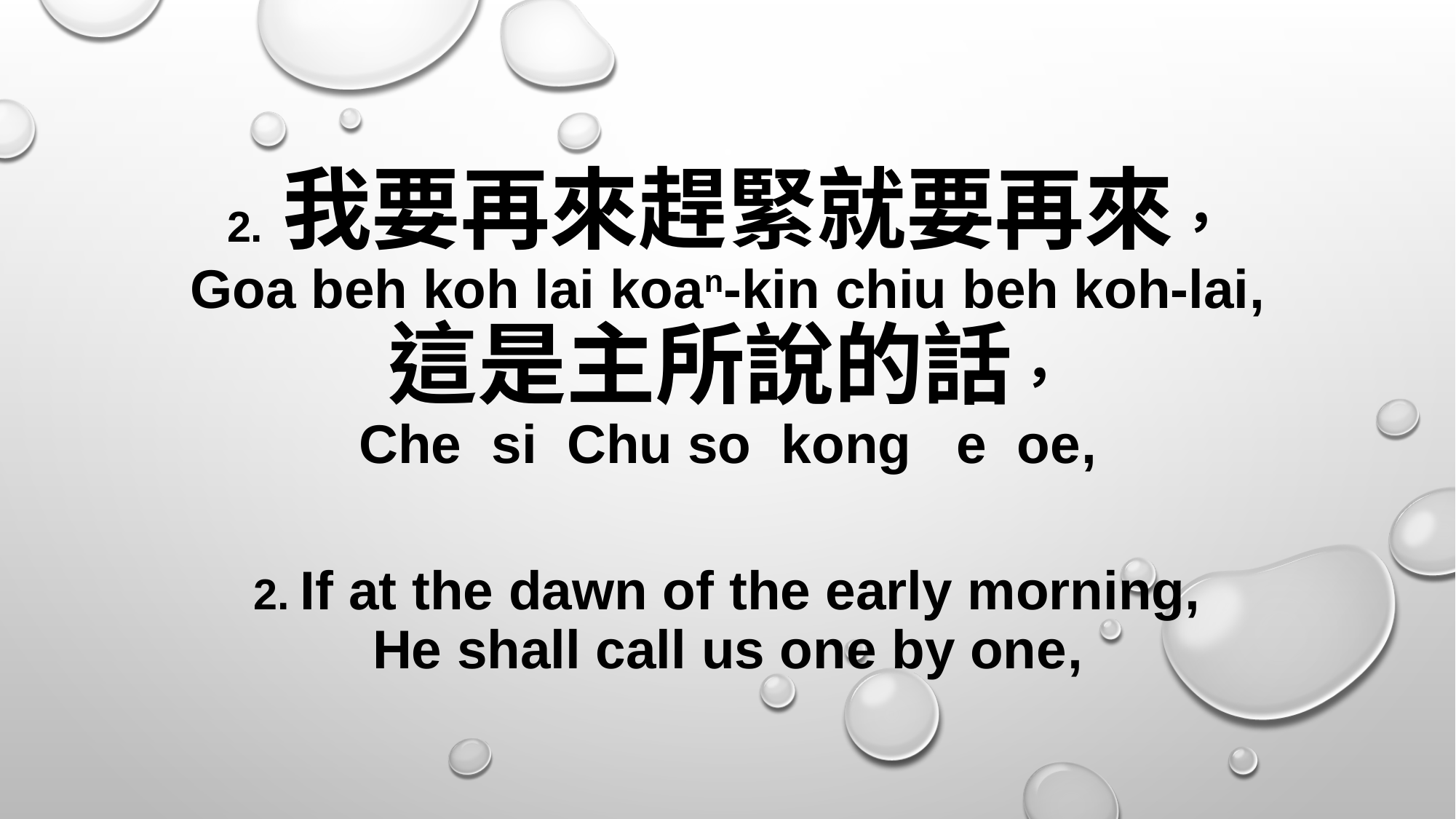

# 2. 我要再來趕緊就要再來， Goa beh koh lai koan-kin chiu beh koh-lai, 這是主所說的話， Che  si  Chu so  kong   e  oe, 2. If at the dawn of the early morning, He shall call us one by one,